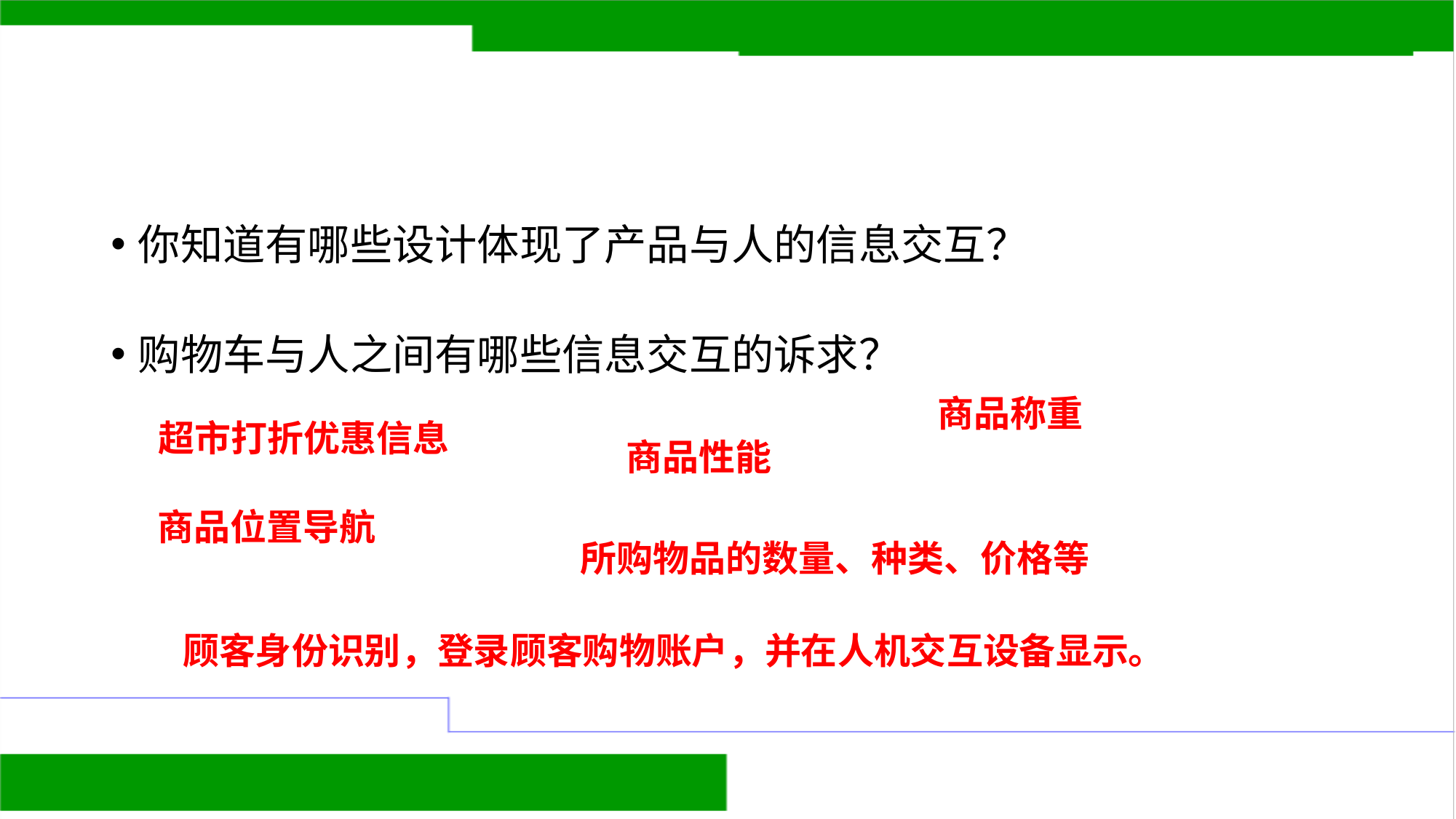

#
你知道有哪些设计体现了产品与人的信息交互？
购物车与人之间有哪些信息交互的诉求？
商品称重
超市打折优惠信息
商品性能
商品位置导航
所购物品的数量、种类、价格等
顾客身份识别，登录顾客购物账户，并在人机交互设备显示。